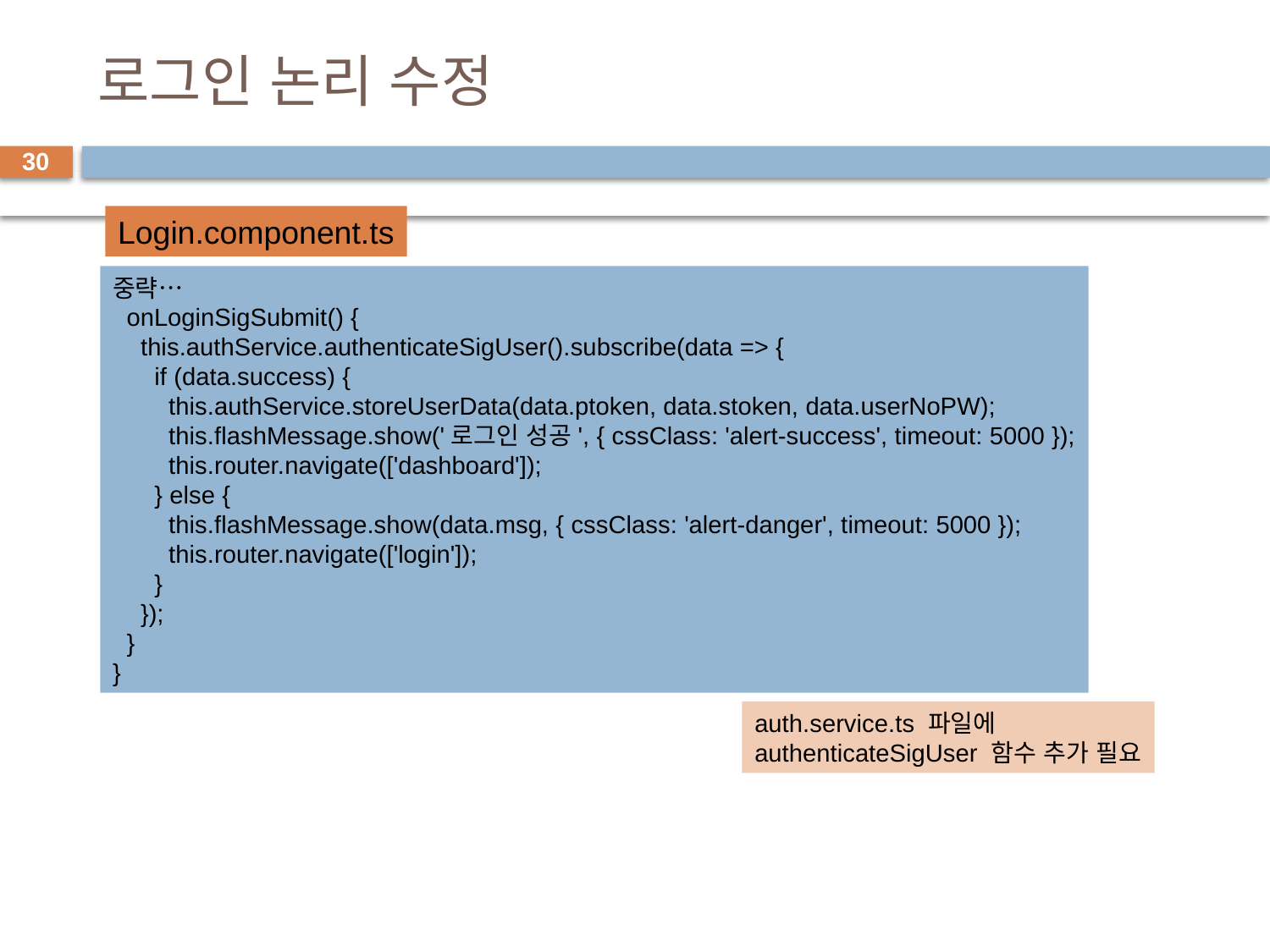

# 로그인 논리 수정
30
Login.component.ts
중략…
  onLoginSigSubmit() {
    this.authService.authenticateSigUser().subscribe(data => {
      if (data.success) {
        this.authService.storeUserData(data.ptoken, data.stoken, data.userNoPW);
        this.flashMessage.show('로그인 성공', { cssClass: 'alert-success', timeout: 5000 });
        this.router.navigate(['dashboard']);
      } else {
        this.flashMessage.show(data.msg, { cssClass: 'alert-danger', timeout: 5000 });
        this.router.navigate(['login']);
      }
    });
  }
}
auth.service.ts 파일에
authenticateSigUser 함수 추가 필요